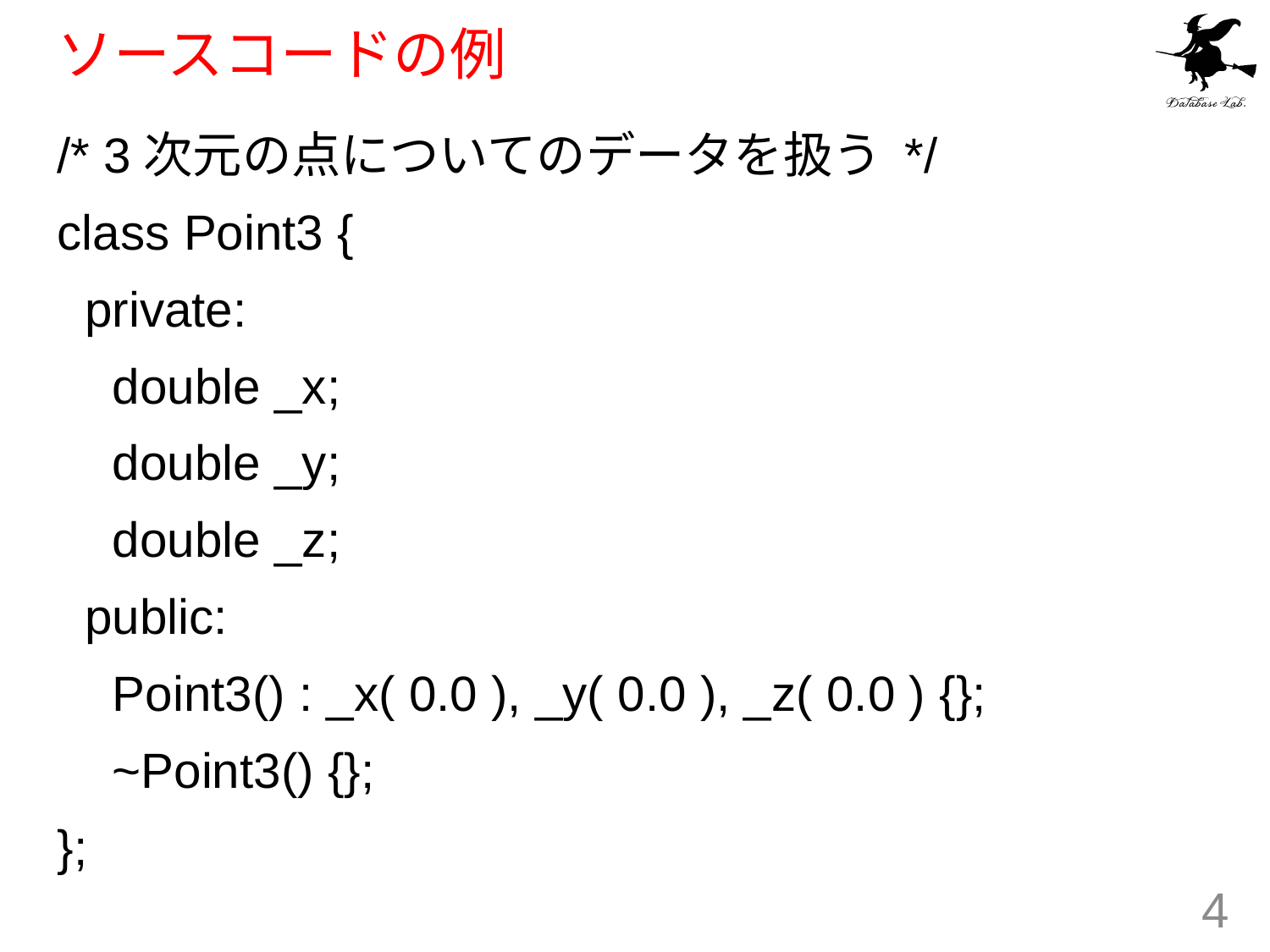

# ソースコードの例
/* 3次元の点についてのデータを扱う */
class Point3 {
  private:
    double _x;
    double _y;
    double _z;
  public:
    Point3() : _x( 0.0 ), _y( 0.0 ), _z( 0.0 ) {};
    ~Point3() {};
};

4